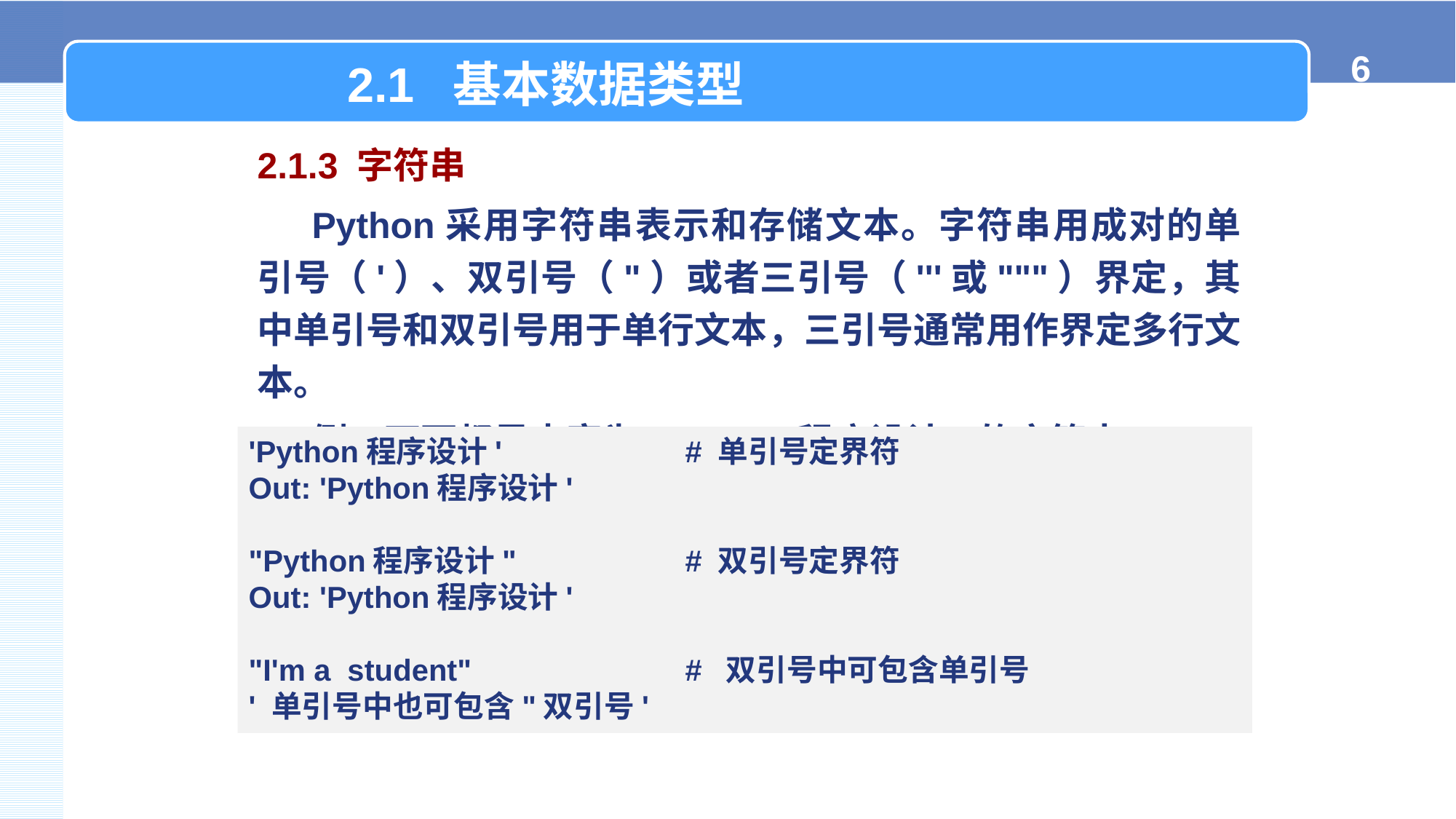

2.1  基本数据类型
2.1.3 字符串
Python采用字符串表示和存储文本。字符串用成对的单引号（'）、双引号（"）或者三引号（'''或"""）界定，其中单引号和双引号用于单行文本，三引号通常用作界定多行文本。
例：下面都是内容为"Python程序设计"的字符串。

'Python程序设计'		# 单引号定界符
Out: 'Python程序设计'

"Python程序设计"		# 双引号定界符
Out: 'Python程序设计'

"I'm a  student"               	#  双引号中可包含单引号
' 单引号中也可包含"双引号'